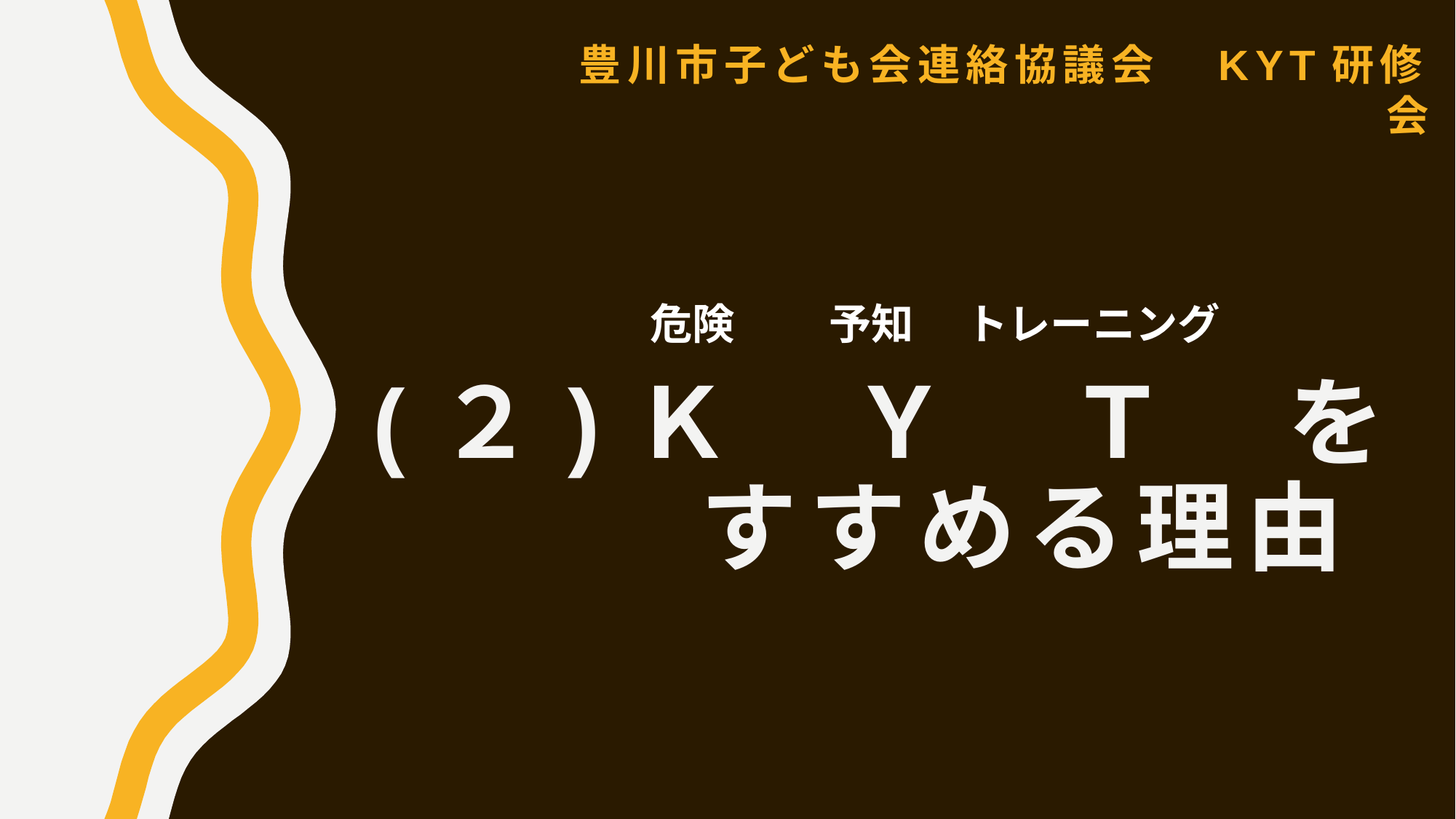

豊川市子ども会連絡協議会　KYT研修会
危険 　　予知 　トレーニング
# (２)Ｋ　Ｙ　Ｔ　を 　　　すすめる理由